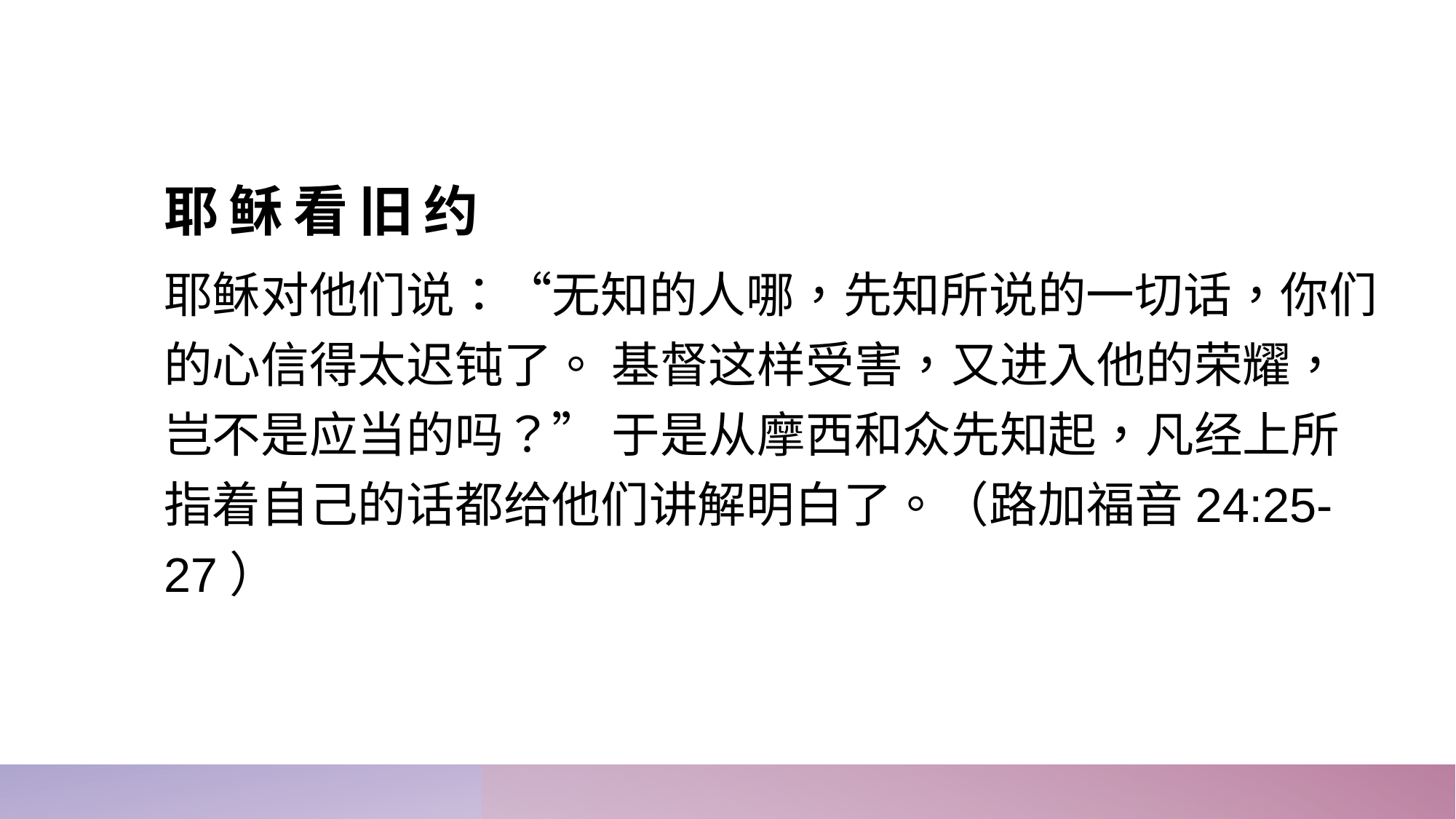

# 耶稣看旧约
耶稣对他们说：“无知的人哪，先知所说的一切话，你们的心信得太迟钝了。 基督这样受害，又进入他的荣耀，岂不是应当的吗？” 于是从摩西和众先知起，凡经上所指着自己的话都给他们讲解明白了。（路加福音24:25-27）